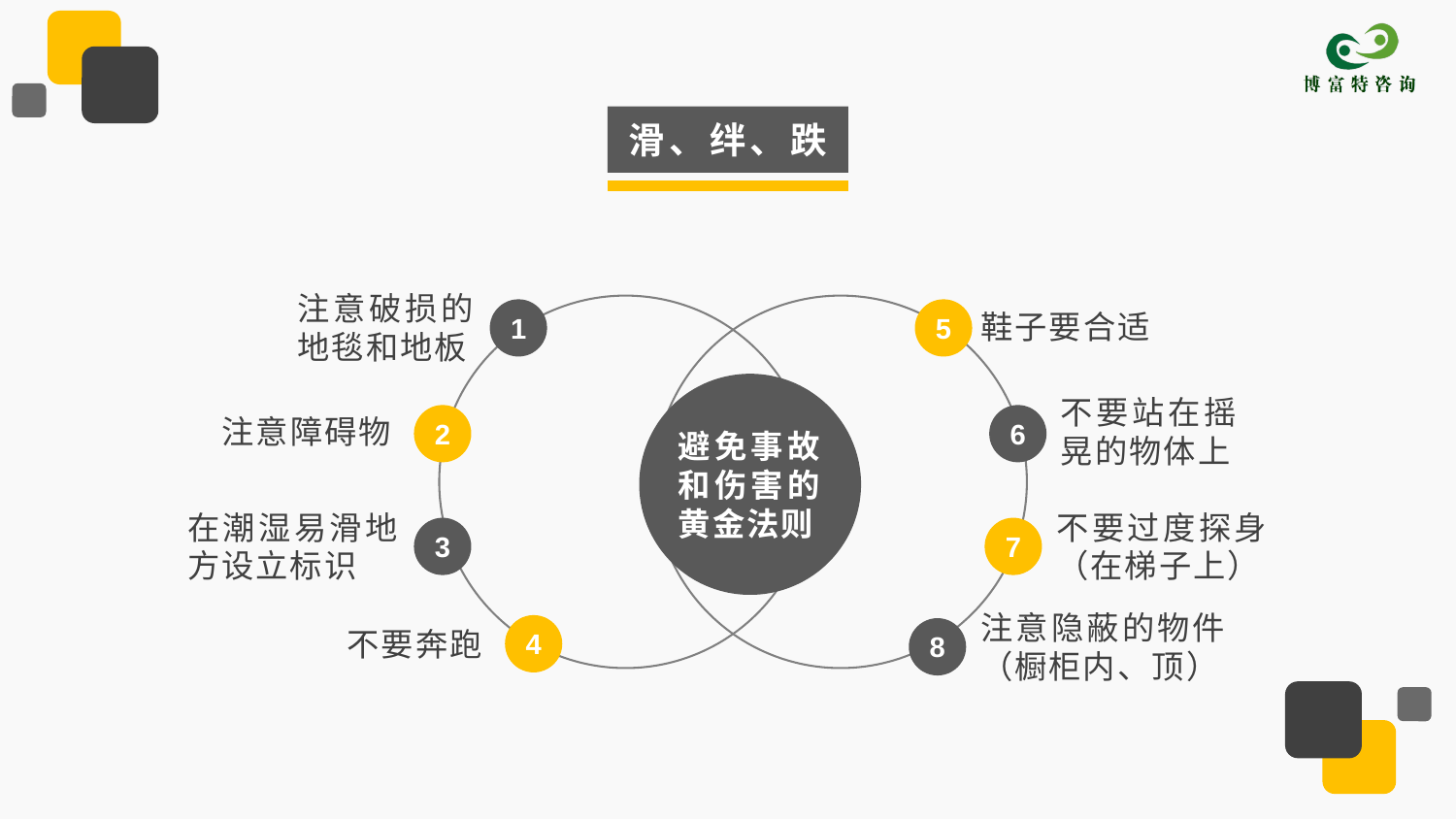

滑、绊、跌
注意破损的地毯和地板

1

5
鞋子要合适

不要站在摇晃的物体上
注意障碍物

6
2
避免事故和伤害的黄金法则
在潮湿易滑地方设立标识
不要过度探身（在梯子上）

3

7
注意隐蔽的物件（橱柜内、顶）

4
不要奔跑

8